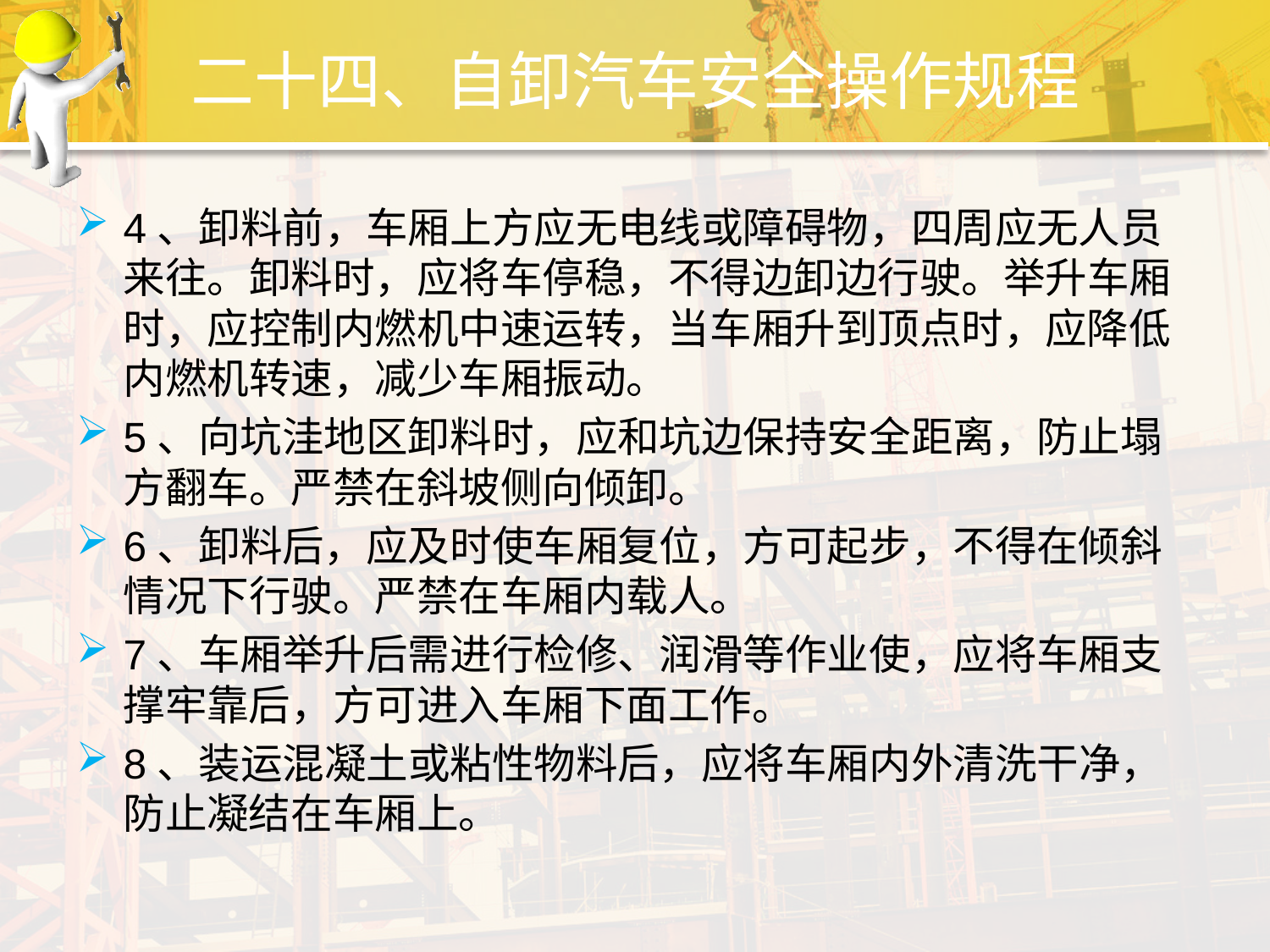

# 二十四、自卸汽车安全操作规程
4、卸料前，车厢上方应无电线或障碍物，四周应无人员来往。卸料时，应将车停稳，不得边卸边行驶。举升车厢时，应控制内燃机中速运转，当车厢升到顶点时，应降低内燃机转速，减少车厢振动。
5、向坑洼地区卸料时，应和坑边保持安全距离，防止塌方翻车。严禁在斜坡侧向倾卸。
6、卸料后，应及时使车厢复位，方可起步，不得在倾斜情况下行驶。严禁在车厢内载人。
7、车厢举升后需进行检修、润滑等作业使，应将车厢支撑牢靠后，方可进入车厢下面工作。
8、装运混凝土或粘性物料后，应将车厢内外清洗干净，防止凝结在车厢上。